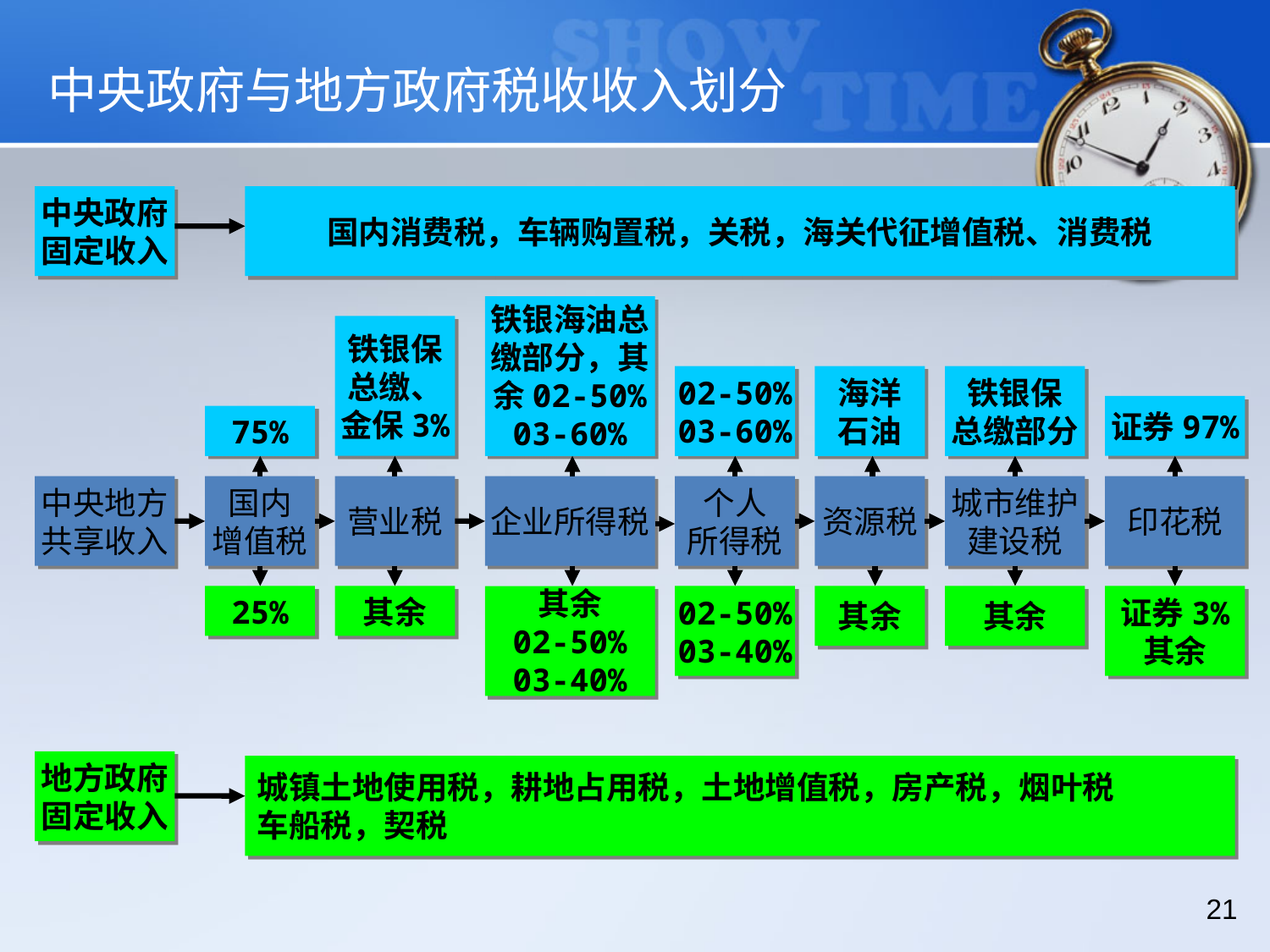

中央政府与地方政府税收收入划分

中央政府
固定收入
国内消费税，车辆购置税，关税，海关代征增值税、消费税

铁银海油总
缴部分，其
余02-50%
03-60%
铁银保
总缴、
金保3%
02-50%
03-60%
海洋
石油
铁银保
总缴部分
证券97%
75%

中央地方
共享收入
国内
增值税
营业税
企业所得税
个人
所得税
资源税
城市维护
建设税
印花税

25%
其余
02-50%
03-40%
其余
其余
证券3%
其余
其余
02-50%
03-40%
地方政府
固定收入
城镇土地使用税，耕地占用税，土地增值税，房产税，烟叶税
车船税，契税

21